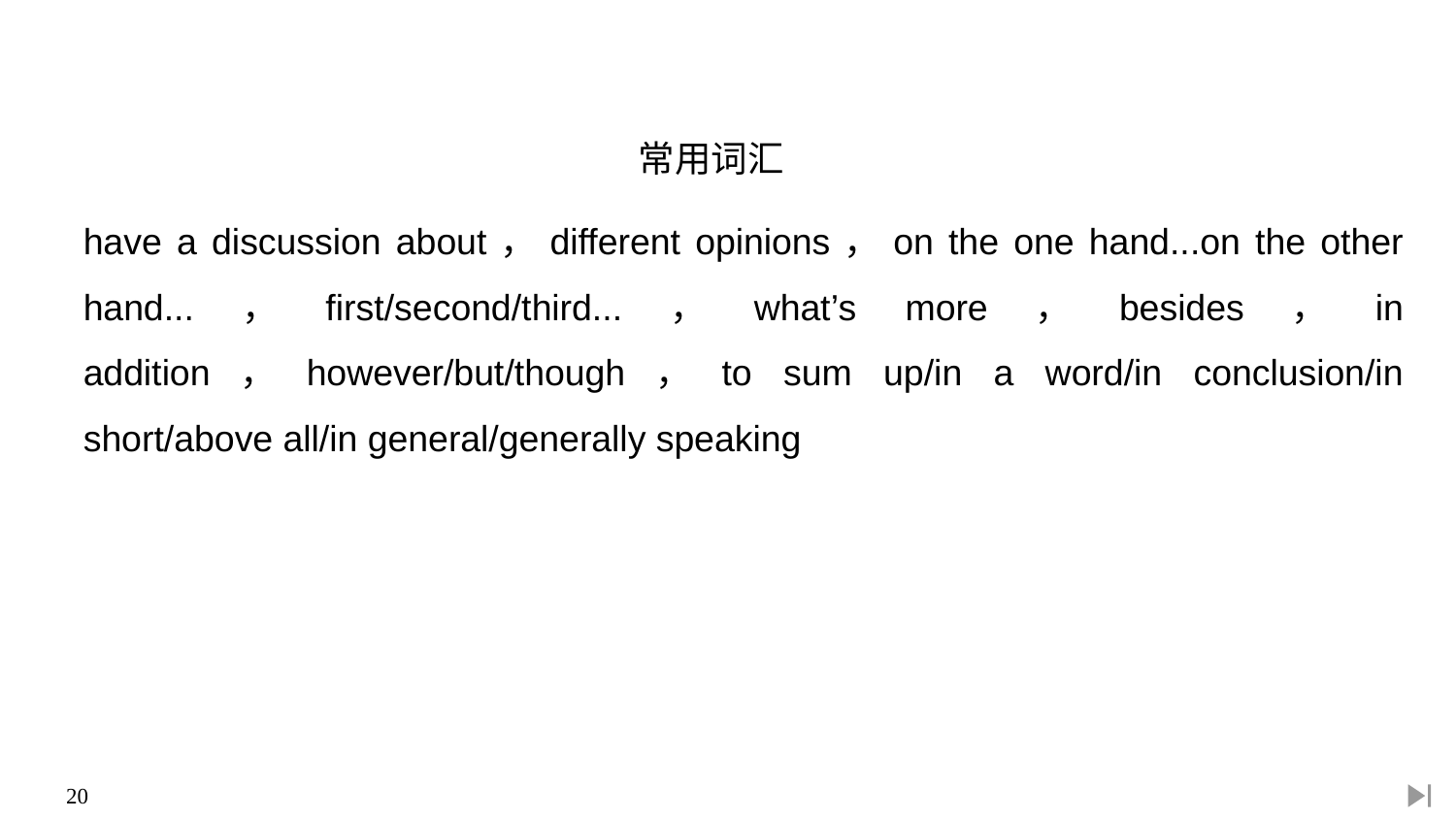

常用词汇
have a discussion about，different opinions，on the one hand...on the other hand...，first/second/third...，what’s more，besides，in addition，however/but/though，to sum up/in a word/in conclusion/in short/above all/in general/generally speaking